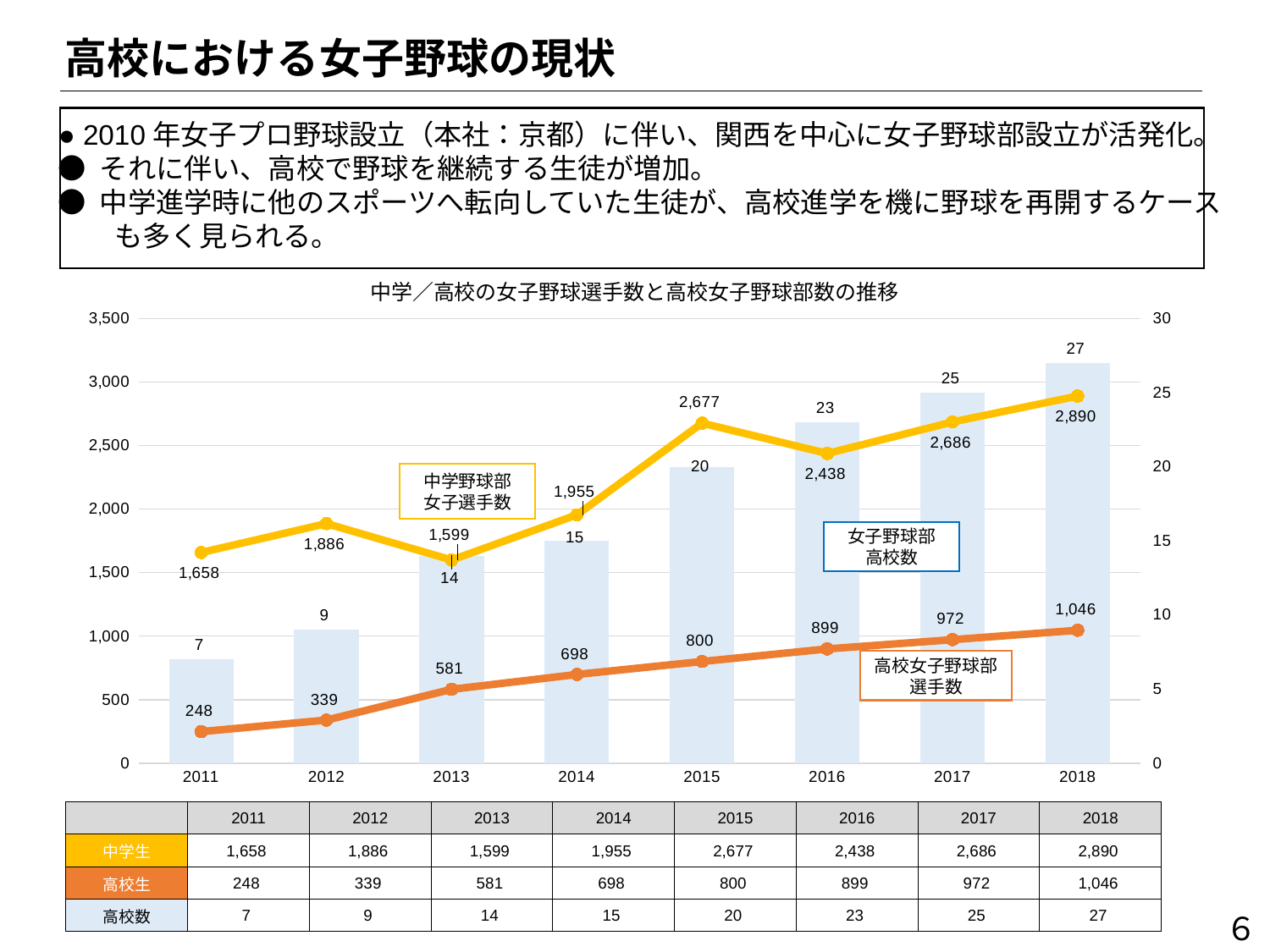

高校における女子野球の現状

● 2010年女子プロ野球設立（本社：京都）に伴い、関西を中心に女子野球部設立が活発化。
● それに伴い、高校で野球を継続する生徒が増加。
● 中学進学時に他のスポーツへ転向していた生徒が、高校進学を機に野球を再開するケース
　　も多く見られる。
中学／高校の女子野球選手数と高校女子野球部数の推移

### Chart

| Category | 高校数 | 中学生 | 高校生 |
|---|---|---|---|
| 2011 | 7.0 | 1658.0 | 248.0 |
| 2012 | 9.0 | 1886.0 | 339.0 |
| 2013 | 14.0 | 1599.0 | 581.0 |
| 2014 | 15.0 | 1955.0 | 698.0 |
| 2015 | 20.0 | 2677.0 | 800.0 |
| 2016 | 23.0 | 2438.0 | 899.0 |
| 2017 | 25.0 | 2686.0 | 972.0 |
| 2018 | 27.0 | 2890.0 | 1046.0 |
中学野球部
女子選手数
女子野球部
高校数
高校女子野球部
選手数
|  | 2011 | 2012 | 2013 | 2014 | 2015 | 2016 | 2017 | 2018 |
| --- | --- | --- | --- | --- | --- | --- | --- | --- |
| 中学生 | 1,658 | 1,886 | 1,599 | 1,955 | 2,677 | 2,438 | 2,686 | 2,890 |
| 高校生 | 248 | 339 | 581 | 698 | 800 | 899 | 972 | 1,046 |
| 高校数 | 7 | 9 | 14 | 15 | 20 | 23 | 25 | 27 |
６